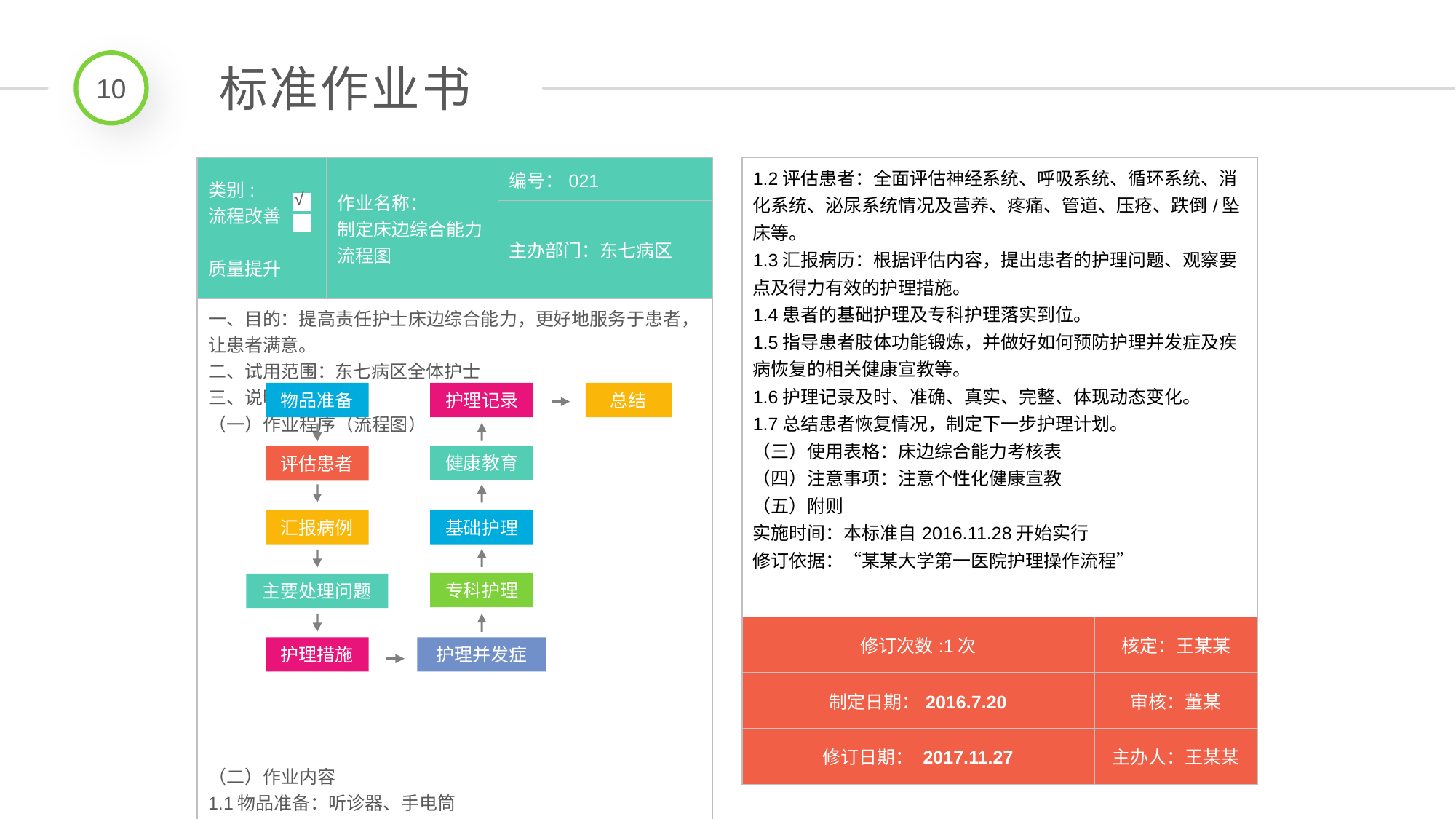

标准作业书
10
| 1.2评估患者：全面评估神经系统、呼吸系统、循环系统、消化系统、泌尿系统情况及营养、疼痛、管道、压疮、跌倒/坠床等。 1.3汇报病历：根据评估内容，提出患者的护理问题、观察要点及得力有效的护理措施。 1.4患者的基础护理及专科护理落实到位。 1.5指导患者肢体功能锻炼，并做好如何预防护理并发症及疾病恢复的相关健康宣教等。 1.6护理记录及时、准确、真实、完整、体现动态变化。 1.7总结患者恢复情况，制定下一步护理计划。 （三）使用表格：床边综合能力考核表 （四）注意事项：注意个性化健康宣教 （五）附则 实施时间：本标准自2016.11.28开始实行 修订依据：“某某大学第一医院护理操作流程” |  |
| --- | --- |
| 修订次数:1次 | 核定：王某某 |
| 制定日期：2016.7.20 | 审核：董某 |
| 修订日期： 2017.11.27 | 主办人：王某某 |
| 类别: 流程改善 质量提升 | 作业名称： 制定床边综合能力流程图 | 编号：021 |
| --- | --- | --- |
|  |  | 主办部门：东七病区 |
| 一、目的：提高责任护士床边综合能力，更好地服务于患者，让患者满意。 二、试用范围：东七病区全体护士 三、说明 （一）作业程序（流程图） （二）作业内容 1.1物品准备：听诊器、手电筒 |  |  |
√

物品准备
护理记录
总结

健康教育
评估患者

汇报病例
基础护理

专科护理
主要处理问题

护理措施
护理并发症

延时符